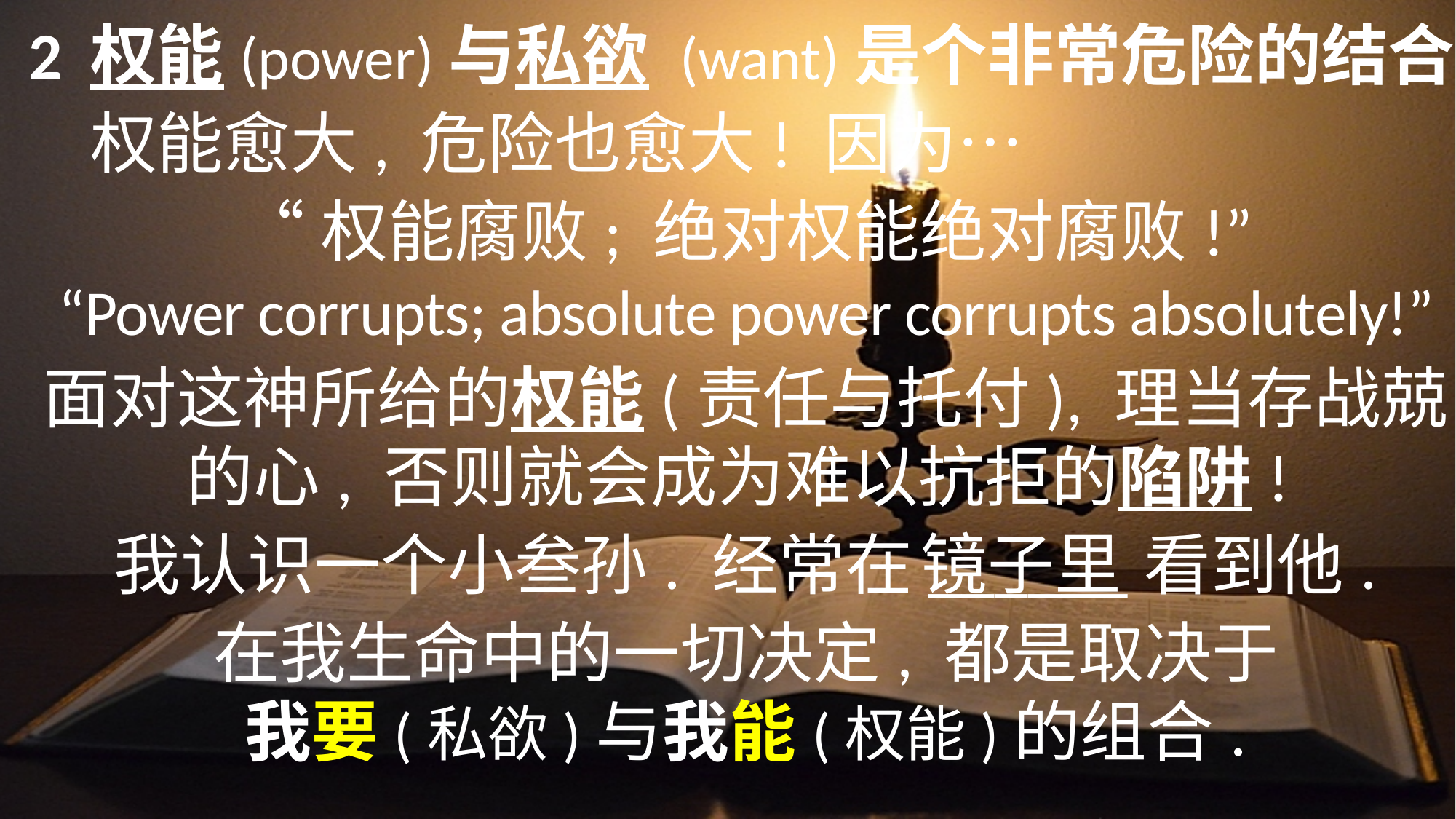

2	权能(power)与私欲 (want)是个非常危险的结合
	权能愈大, 危险也愈大! 因为…
“权能腐败; 绝对权能绝对腐败!”
“Power corrupts; absolute power corrupts absolutely!”
面对这神所给的权能(责任与托付), 理当存战兢
的心, 否则就会	成为难以抗拒的陷阱!
我认识一个小叁孙. 经常在______看到他.
在我生命中的一切决定, 都是取决于
我要(私欲)与我能(权能)的组合.
镜子里